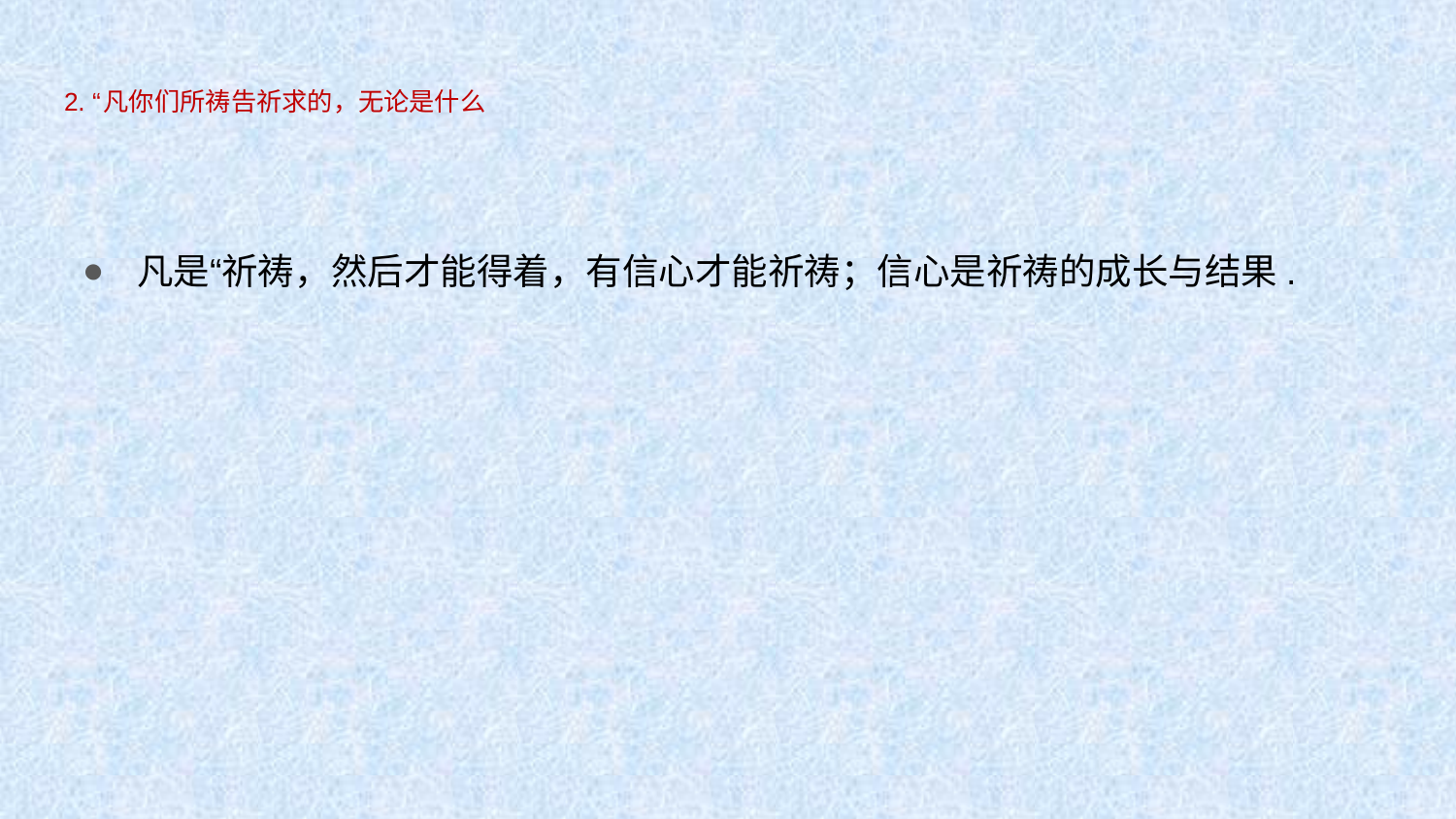

# 2. “凡你们所祷告祈求的，无论是什么

凡是“祈祷，然后才能得着，有信心才能祈祷；信心是祈祷的成长与结果.